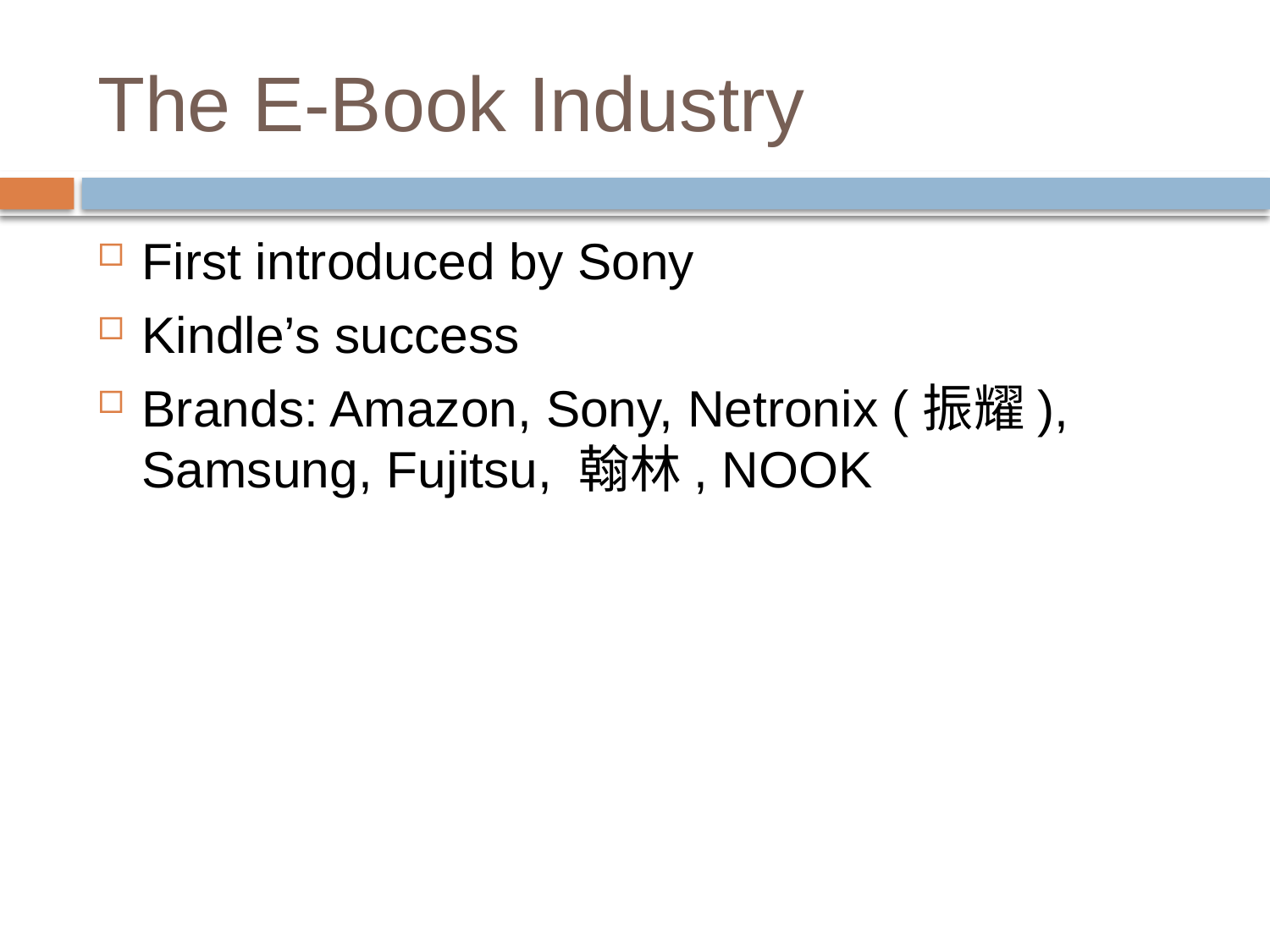

# The E-Book Industry
First introduced by Sony
Kindle’s success
Brands: Amazon, Sony, Netronix (振耀), Samsung, Fujitsu, 翰林, NOOK